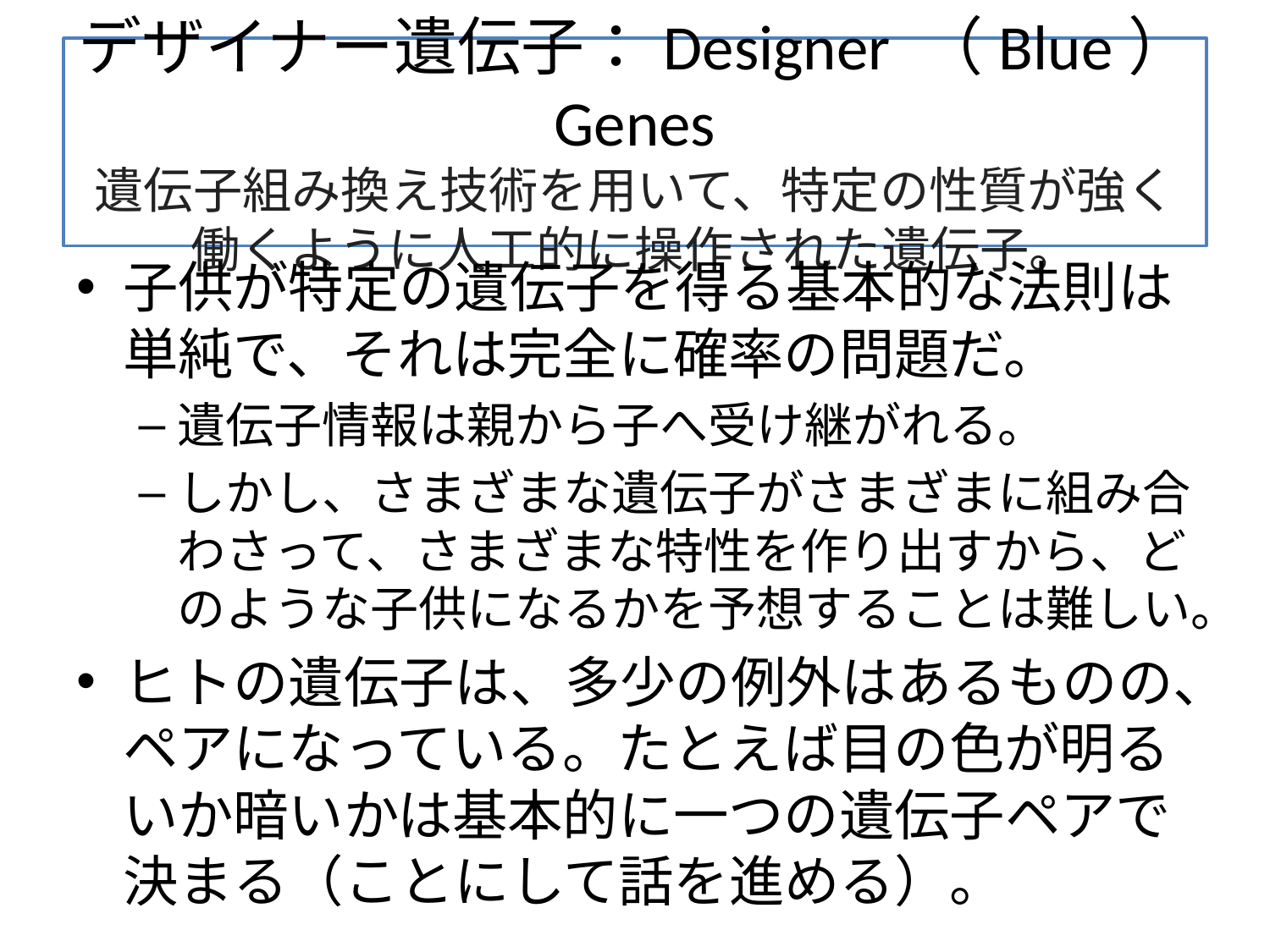

# デザイナー遺伝子：Designer （Blue） Genes 遺伝子組み換え技術を用いて、特定の性質が強く働くように人工的に操作された遺伝子。
子供が特定の遺伝子を得る基本的な法則は単純で、それは完全に確率の問題だ。
遺伝子情報は親から子へ受け継がれる。
しかし、さまざまな遺伝子がさまざまに組み合わさって、さまざまな特性を作り出すから、どのような子供になるかを予想することは難しい。
ヒトの遺伝子は、多少の例外はあるものの、ペアになっている。たとえば目の色が明るいか暗いかは基本的に一つの遺伝子ペアで決まる（ことにして話を進める）。